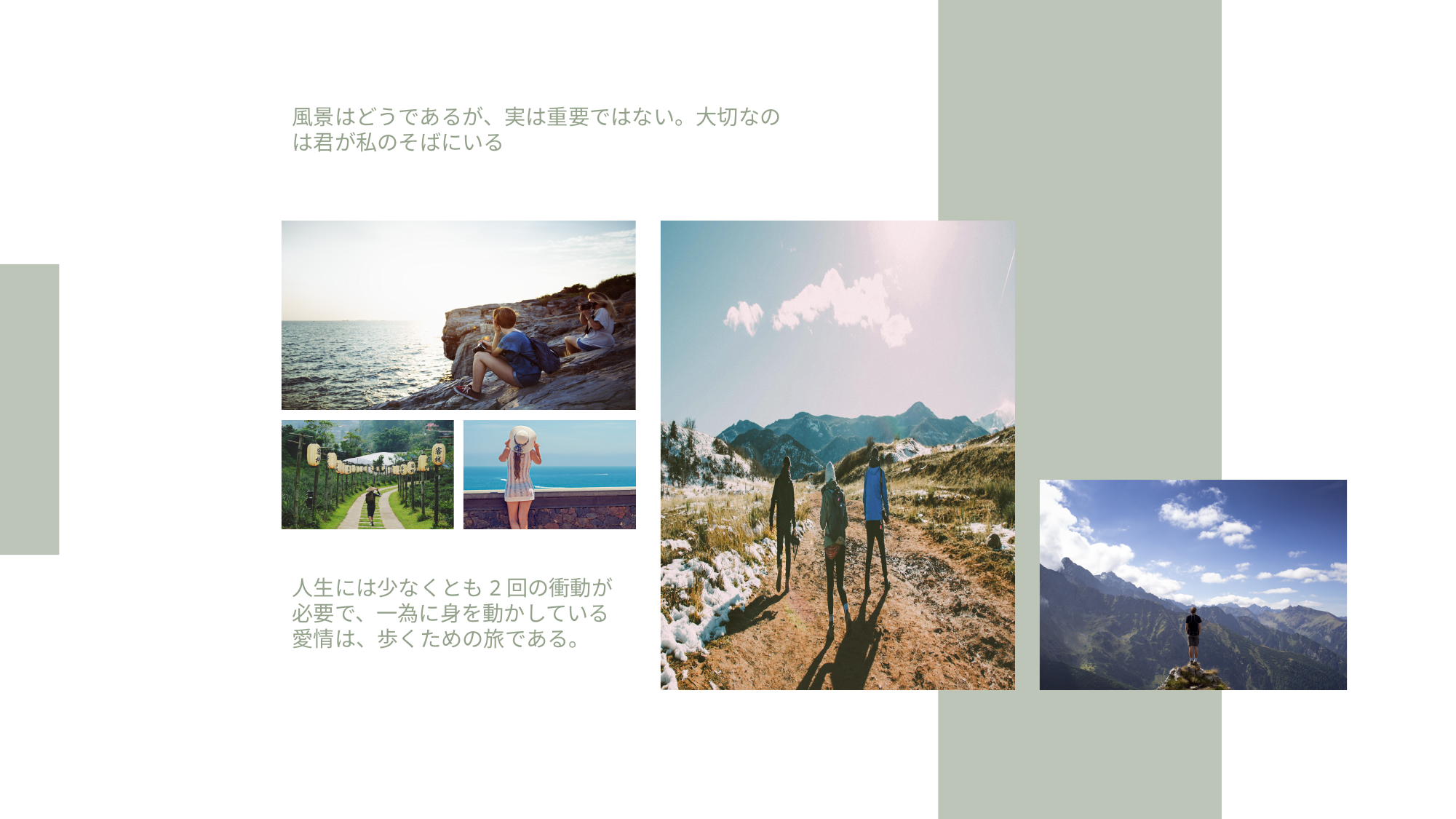

風景はどうであるが、実は重要ではない。大切なのは君が私のそばにいる

人生には少なくとも2回の衝動が必要で、一為に身を動かしている愛情は、歩くための旅である。